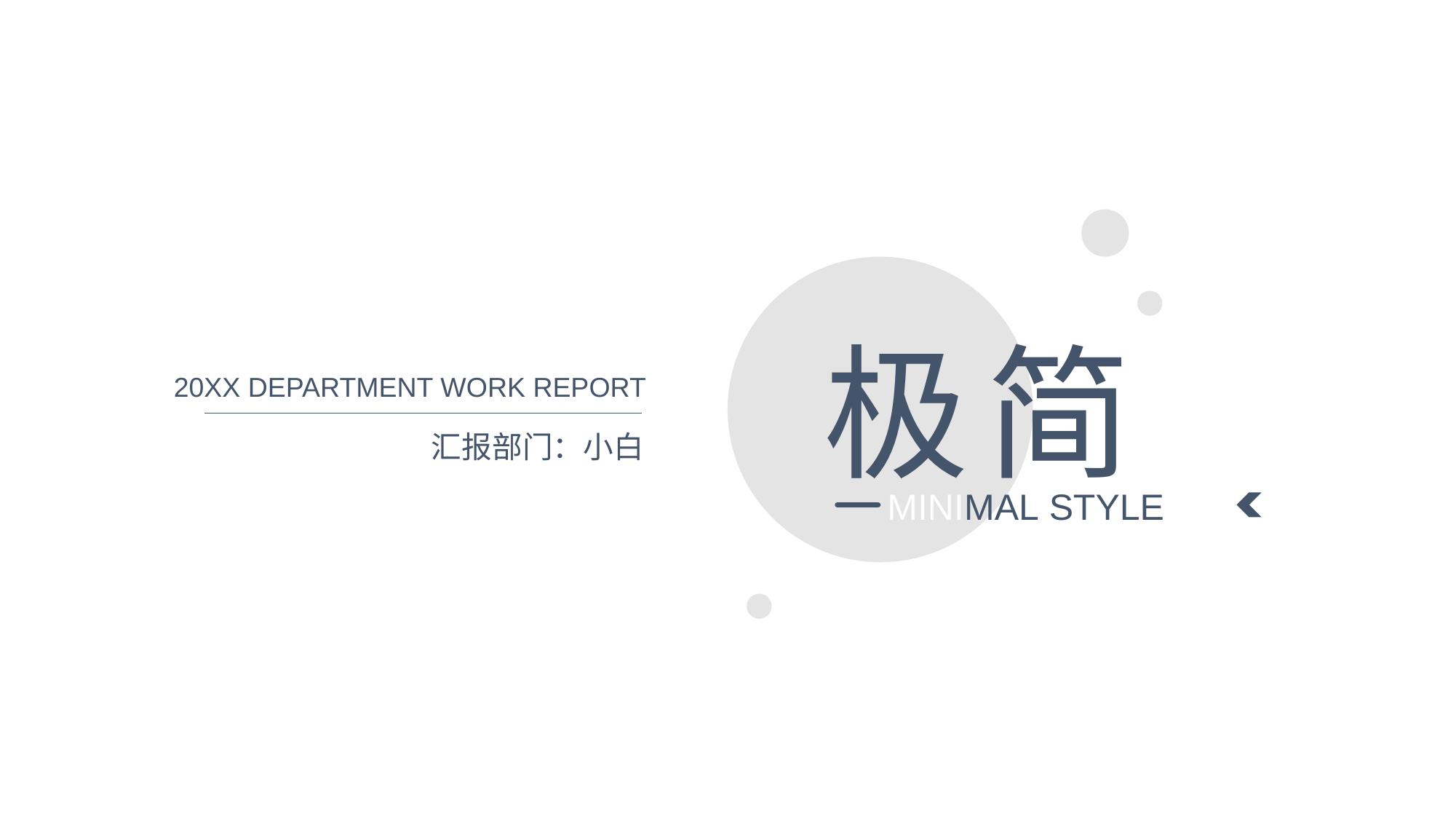

极
简
20XX DEPARTMENT WORK REPORT
汇报部门：小白
MINIMAL STYLE